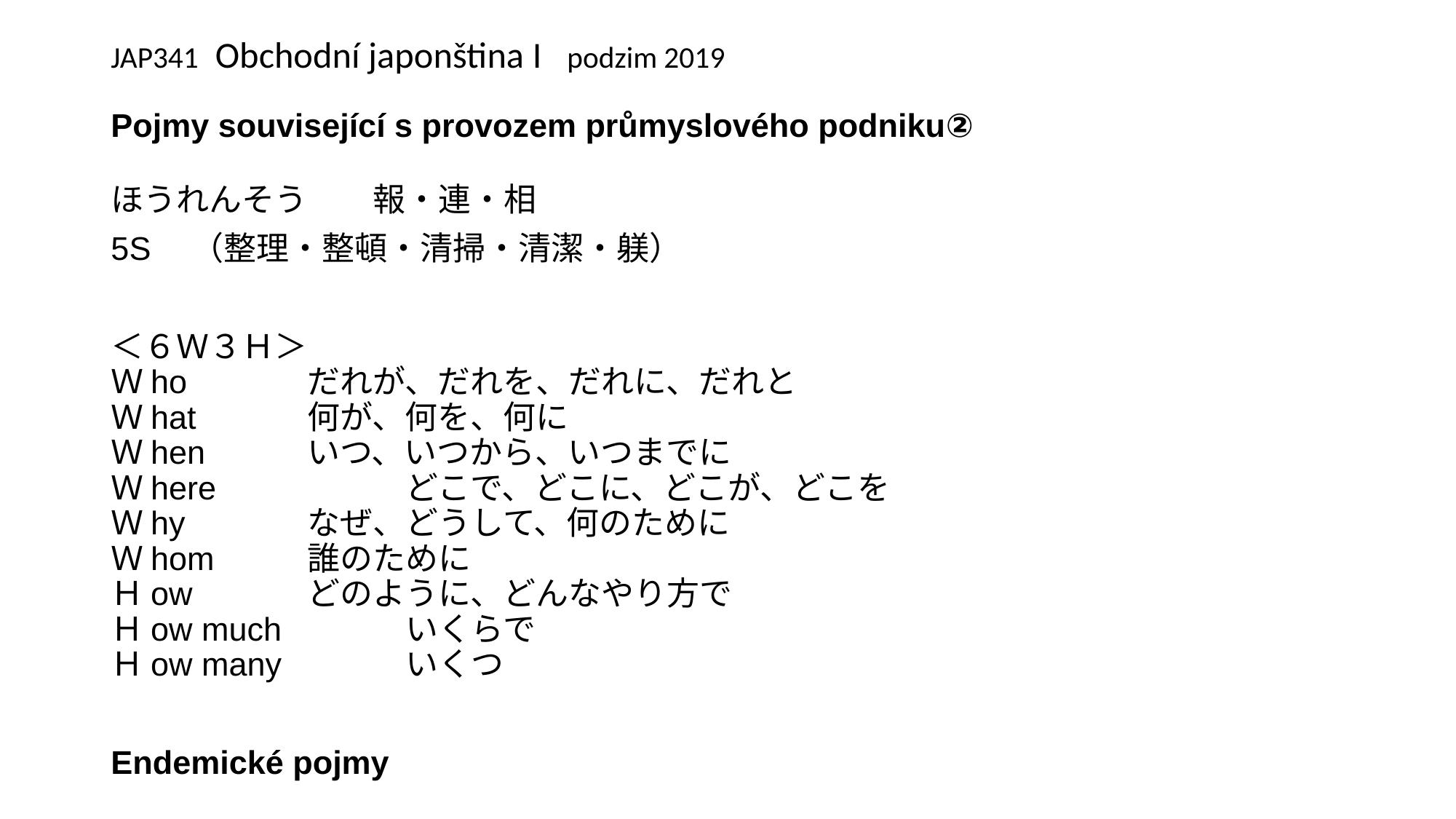

# JAP341  Obchodní japonština I   podzim 2019
Pojmy související s provozem průmyslového podniku②

ほうれんそう　　報・連・相
5S　（整理・整頓・清掃・清潔・躾）

＜６Ｗ３Ｈ＞
Ｗho　　　	だれが、だれを、だれに、だれと
Ｗhat　　	何が、何を、何に
Ｗhen　　	いつ、いつから、いつまでに
Ｗhere		どこで、どこに、どこが、どこを
Ｗhy　　　	なぜ、どうして、何のために
Ｗhom　	誰のために
Ｈow　　　	どのように、どんなやり方で
Ｈow much　	いくらで
Ｈow many　	いくつ

Endemické pojmy